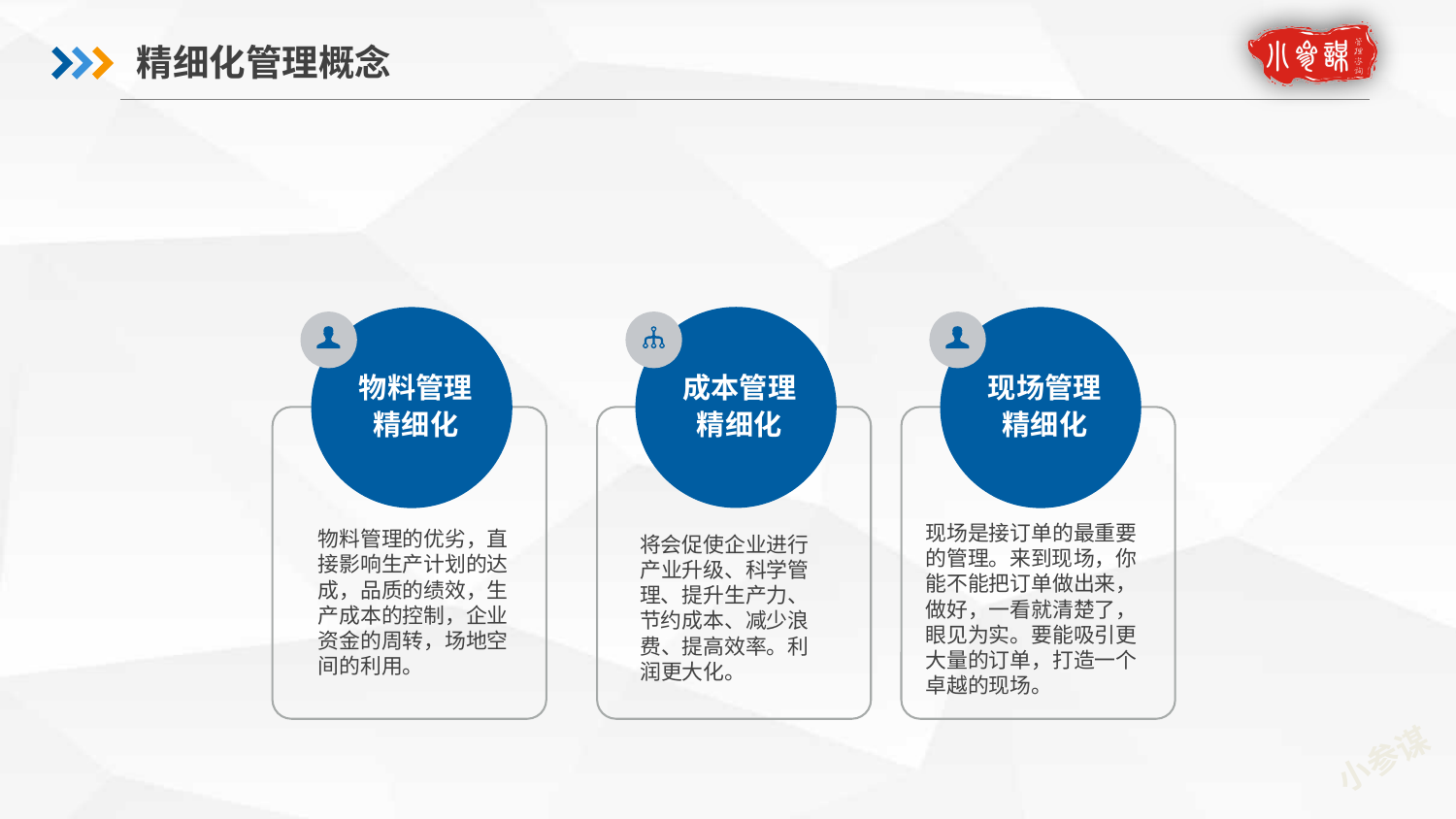

精细化管理概念

物料管理
精细化
成本管理
精细化
现场管理
精细化

现场是接订单的最重要的管理。来到现场，你能不能把订单做出来，做好，一看就清楚了，眼见为实。要能吸引更大量的订单，打造一个卓越的现场。
物料管理的优劣，直接影响生产计划的达成，品质的绩效，生产成本的控制，企业资金的周转，场地空间的利用。
将会促使企业进行产业升级、科学管理、提升生产力、节约成本、减少浪费、提高效率。利润更大化。